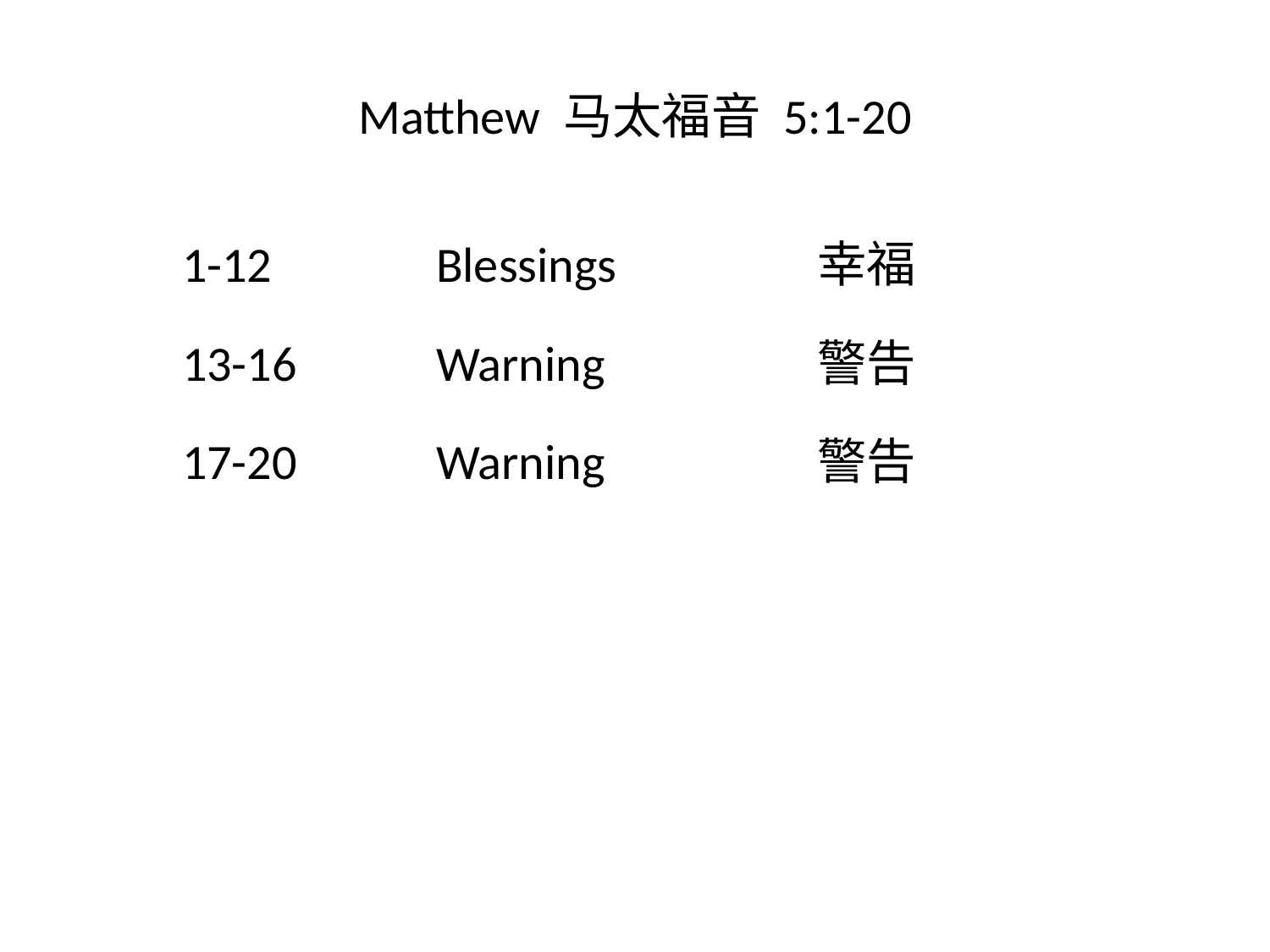

# Matthew 马太福音 5:1-20
1-12		Blessings  		幸福
13-16		Warning  		警告
17-20		Warning		警告